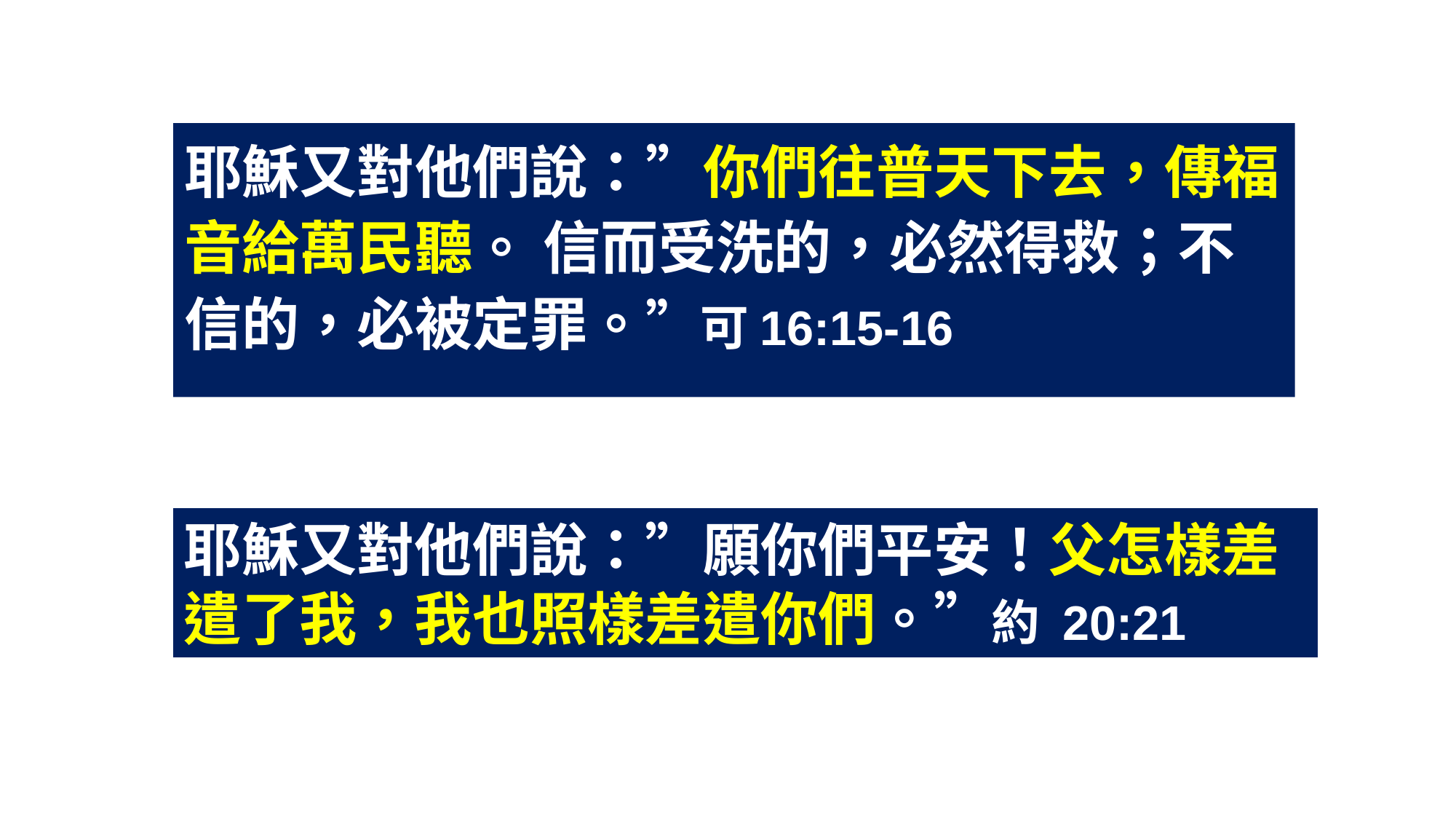

耶穌又對他們說：”你們往普天下去，傳福音給萬民聽。 信而受洗的，必然得救；不信的，必被定罪。”可16:15-16
耶穌又對他們說：”願你們平安！父怎樣差遣了我，我也照樣差遣你們。”約 20:21